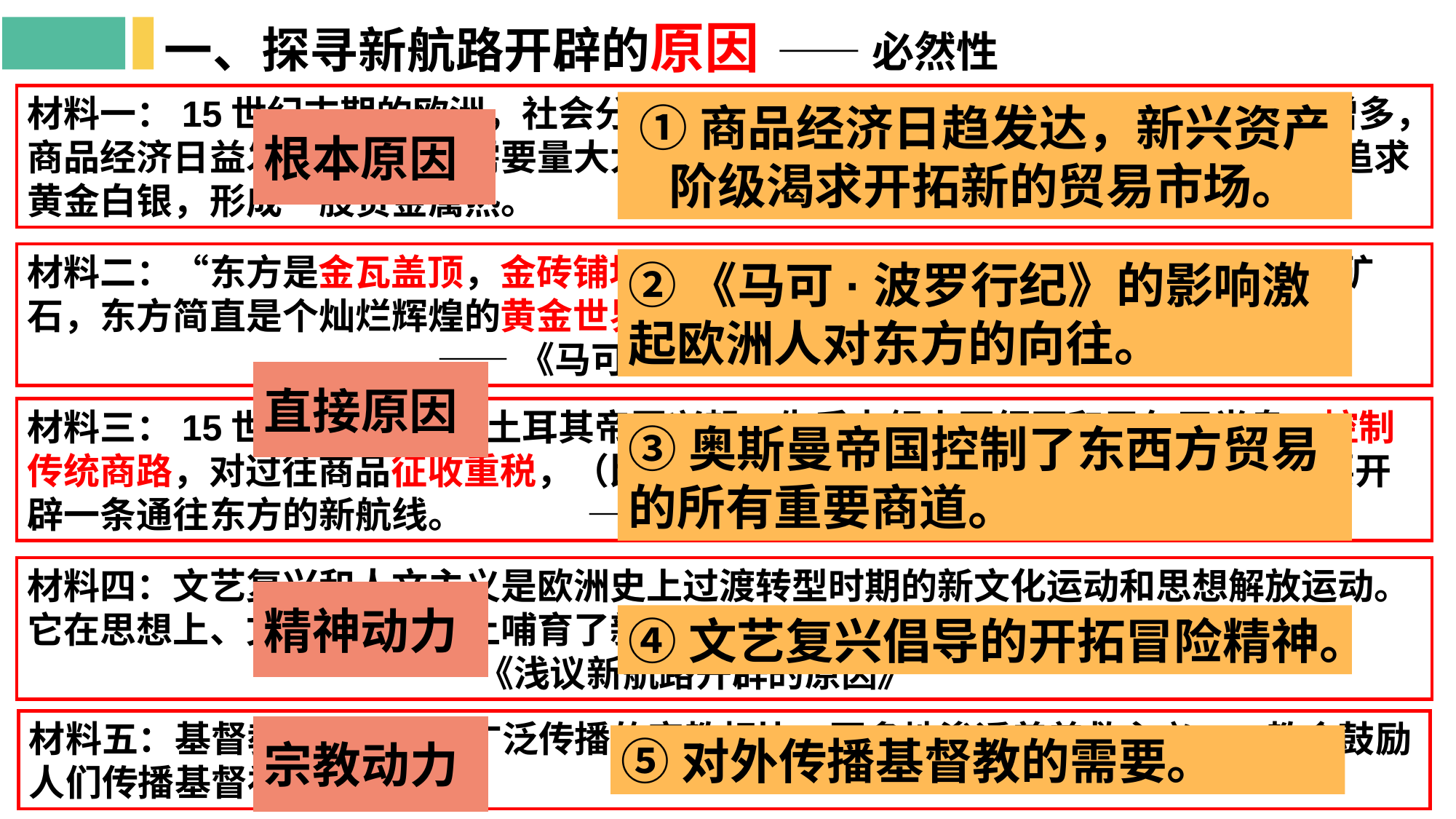

一、探寻新航路开辟的原因

——必然性
材料一：15世纪末期的欧洲，社会分工不断扩大，资本主义萌芽出现，城镇迅速增多，商品经济日益发展，货币的需要量大大增加。于是，西欧的国王、贵族和商人四处追求黄金白银，形成一股贵金属热。              ——王思德《世界通史》
①商品经济日趋发达，新兴资产阶级渴求开拓新的贸易市场。
根本原因
材料二：“东方是金瓦盖顶，金砖铺地，门窗都是黄金装饰，连河道里都有滚动的矿石，东方简直是个灿烂辉煌的黄金世界，冒险家的乐园。”
                                                  ——《马可·波罗行纪》
②《马可·波罗行纪》的影响激起欧洲人对东方的向往。
直接原因
材料三：15世纪中叶奥斯曼土耳其帝国兴起，先后占领小亚细亚和巴尔干半岛，控制传统商路，对过往商品征收重税，（比原价高8-10倍）。因此，西欧各国迫切需要开辟一条通往东方的新航线。               ——周一良、吴于廑《世界通史》
③奥斯曼帝国控制了东西方贸易的所有重要商道。
材料四：文艺复兴和人文主义是欧洲史上过渡转型时期的新文化运动和思想解放运动。它在思想上、文化上和精神上哺育了新航路的开辟。
                                             ——《浅议新航路开辟的原因》
精神动力
④文艺复兴倡导的开拓冒险精神。
材料五：基督教与欧亚其他广泛传播的宗教相比，更多地渗透着普救主义……教会鼓励人们传播基督福音于全世界。
宗教动力
⑤对外传播基督教的需要。